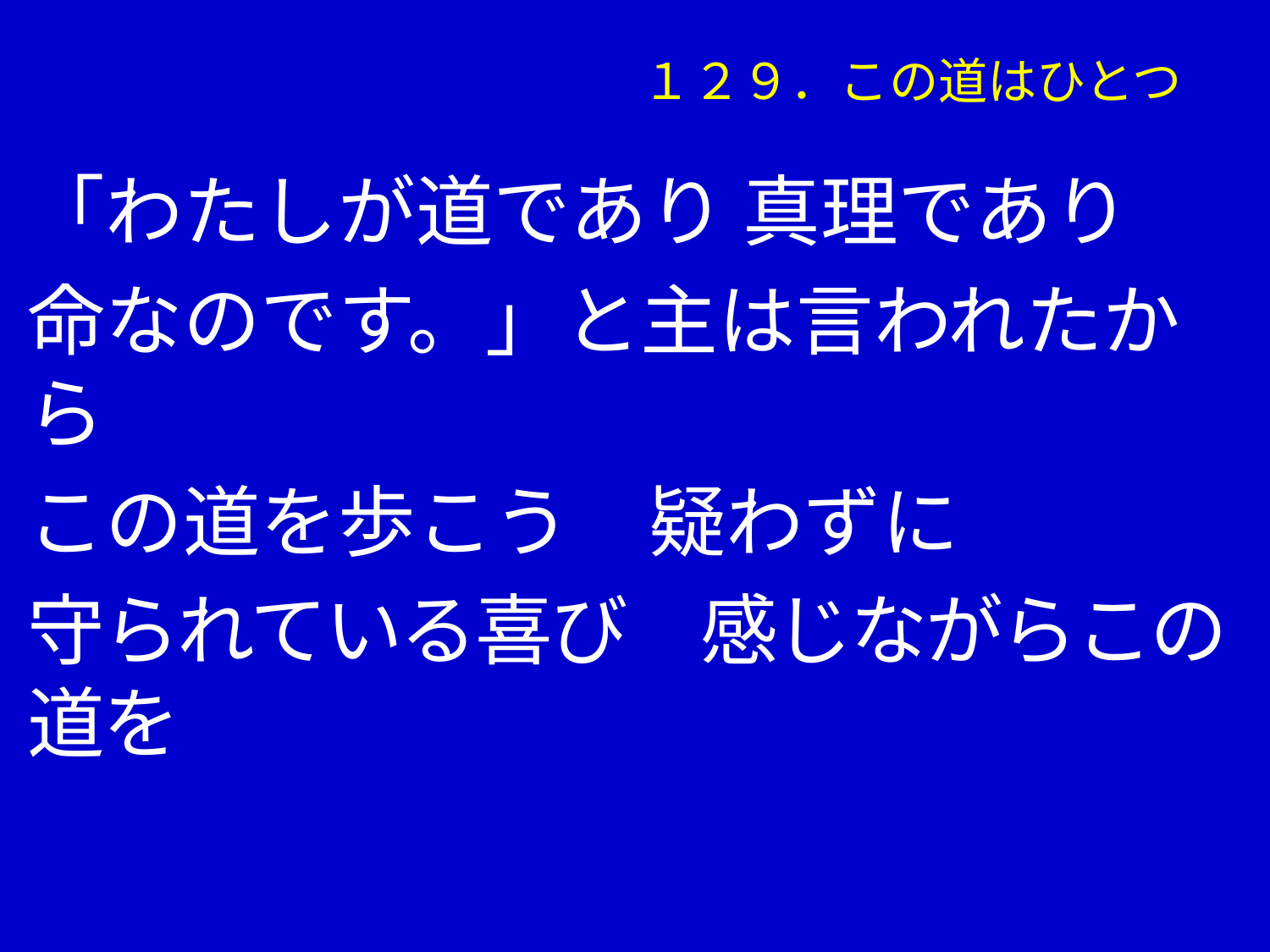

# １２９．この道はひとつ
「わたしが道であり 真理であり
命なのです。」と主は言われたから
この道を歩こう　疑わずに
守られている喜び　感じながらこの道を